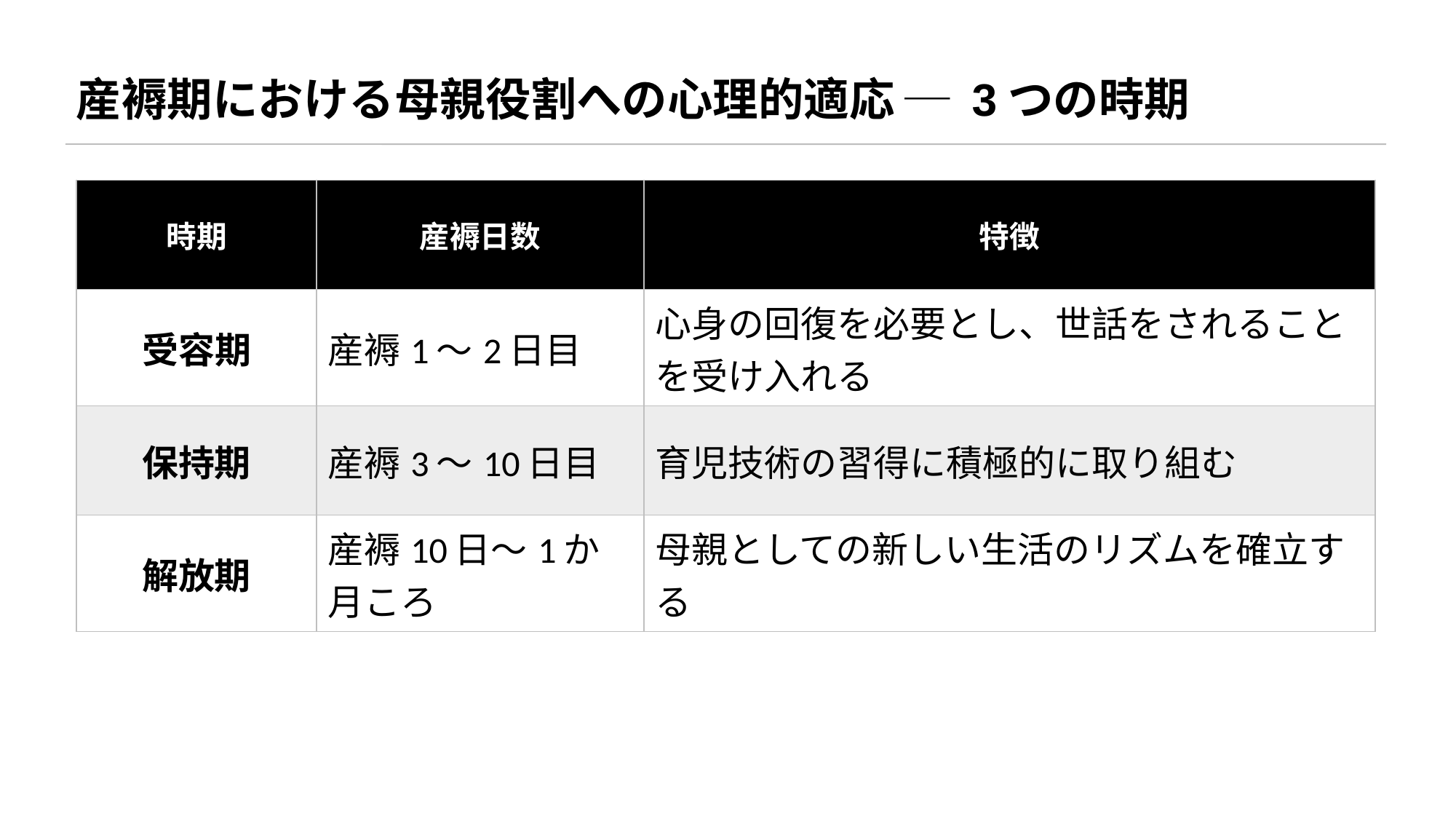

産褥期における母親役割への心理的適応 ─ 3つの時期

| 時期 | 産褥日数 | 特徴 |
| --- | --- | --- |
| 受容期 | 産褥1〜2日目 | 心身の回復を必要とし、世話をされることを受け入れる |
| 保持期 | 産褥3〜10日目 | 育児技術の習得に積極的に取り組む |
| 解放期 | 産褥10日〜1か月ころ | 母親としての新しい生活のリズムを確立する |